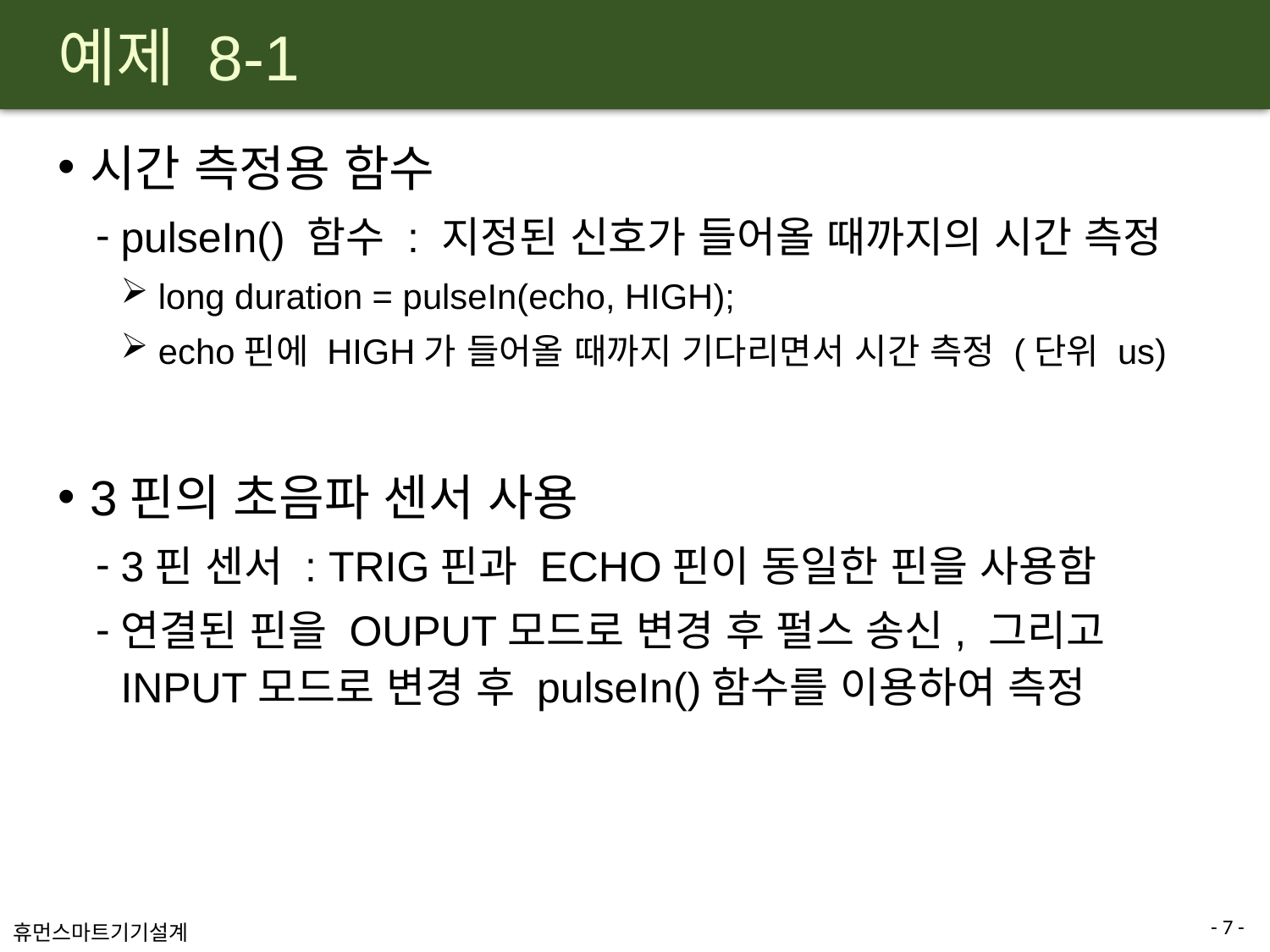

# 예제 8-1
시간 측정용 함수
pulseIn() 함수 : 지정된 신호가 들어올 때까지의 시간 측정
long duration = pulseIn(echo, HIGH);
echo핀에 HIGH가 들어올 때까지 기다리면서 시간 측정 (단위 us)

3핀의 초음파 센서 사용
3핀 센서 : TRIG핀과 ECHO핀이 동일한 핀을 사용함
연결된 핀을 OUPUT모드로 변경 후 펄스 송신, 그리고 INPUT모드로 변경 후 pulseIn()함수를 이용하여 측정
7